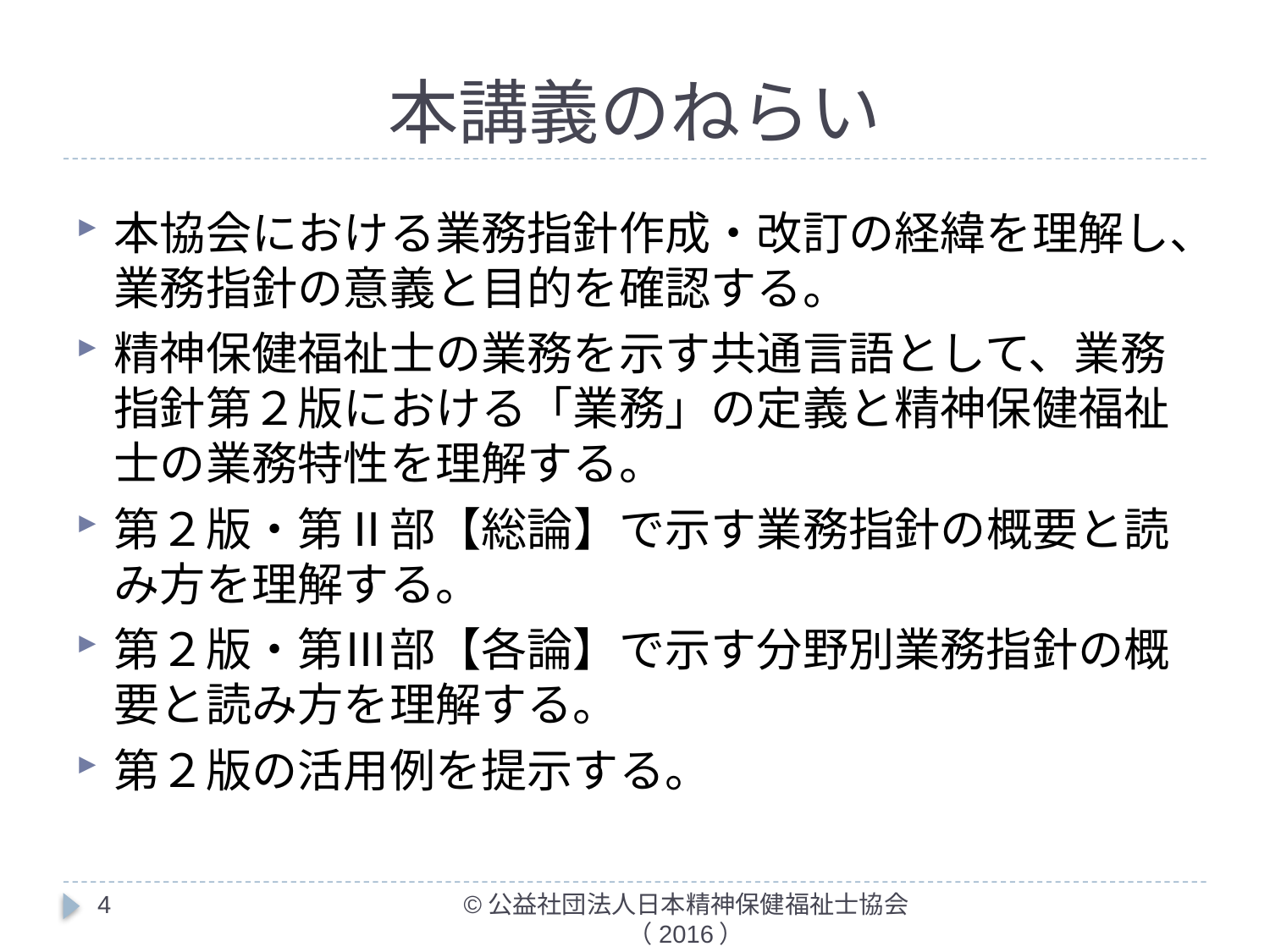

# 本講義のねらい
本協会における業務指針作成・改訂の経緯を理解し、業務指針の意義と目的を確認する。
精神保健福祉士の業務を示す共通言語として、業務指針第２版における「業務」の定義と精神保健福祉士の業務特性を理解する。
第２版・第Ⅱ部【総論】で示す業務指針の概要と読み方を理解する。
第２版・第Ⅲ部【各論】で示す分野別業務指針の概要と読み方を理解する。
第２版の活用例を提示する。

4
©公益社団法人日本精神保健福祉士協会（2016）